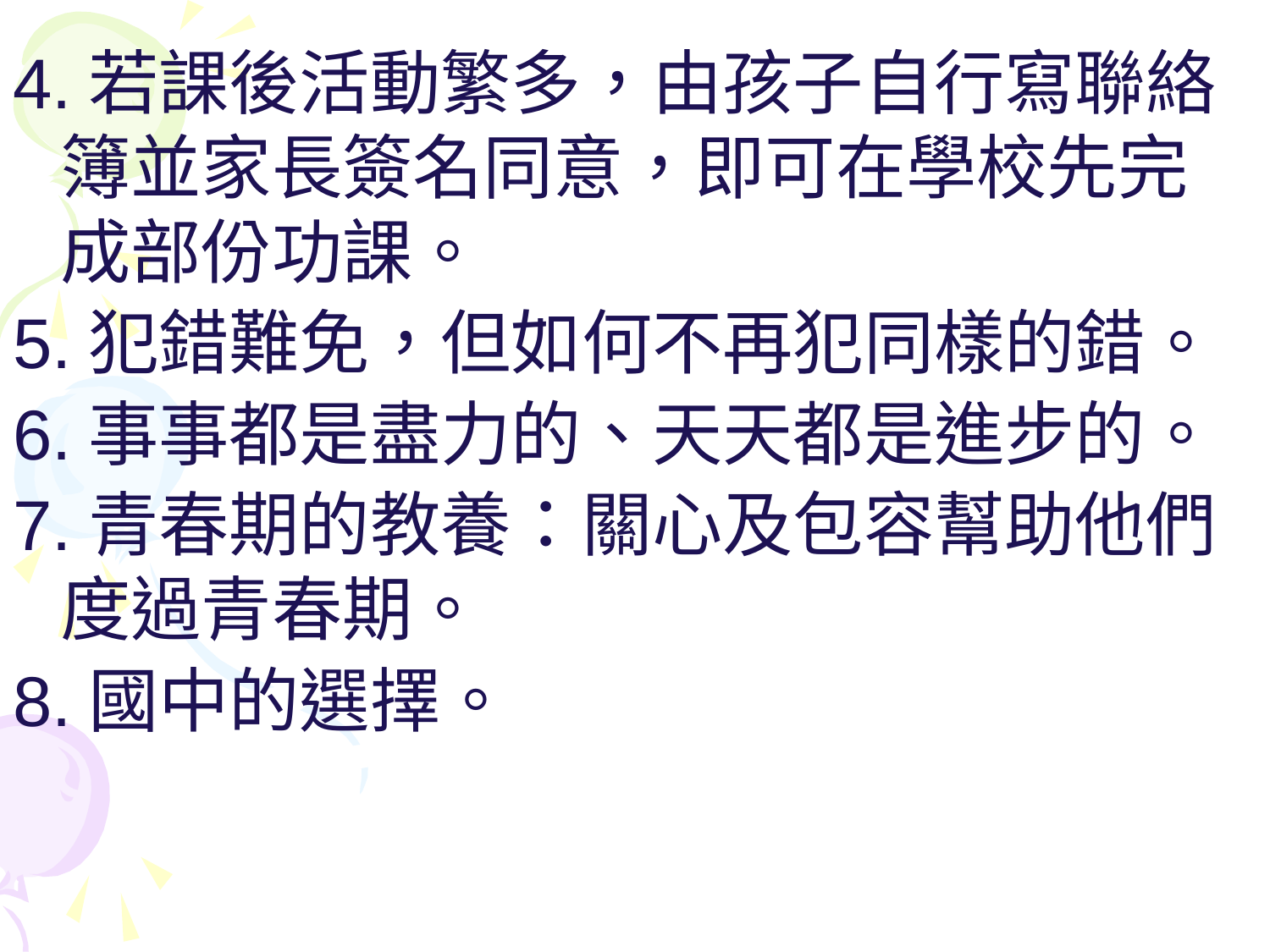

4.若課後活動繁多，由孩子自行寫聯絡簿並家長簽名同意，即可在學校先完成部份功課。
5.犯錯難免，但如何不再犯同樣的錯。
6.事事都是盡力的、天天都是進步的。
7.青春期的教養：關心及包容幫助他們度過青春期。
8.國中的選擇。